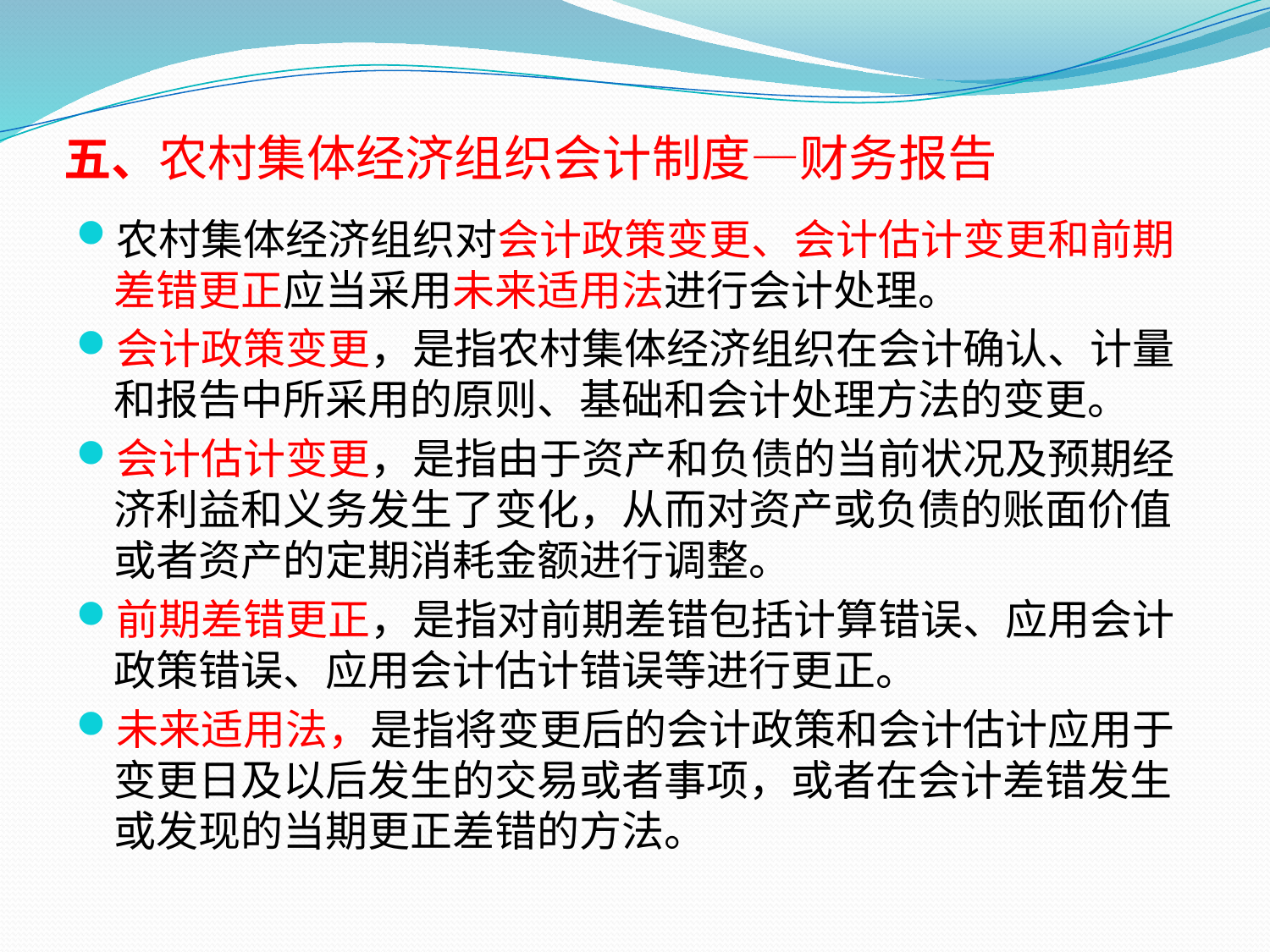

# 五、农村集体经济组织会计制度—财务报告
农村集体经济组织对会计政策变更、会计估计变更和前期差错更正应当采用未来适用法进行会计处理。
会计政策变更，是指农村集体经济组织在会计确认、计量和报告中所采用的原则、基础和会计处理方法的变更。
会计估计变更，是指由于资产和负债的当前状况及预期经济利益和义务发生了变化，从而对资产或负债的账面价值或者资产的定期消耗金额进行调整。
前期差错更正，是指对前期差错包括计算错误、应用会计政策错误、应用会计估计错误等进行更正。
未来适用法，是指将变更后的会计政策和会计估计应用于变更日及以后发生的交易或者事项，或者在会计差错发生或发现的当期更正差错的方法。